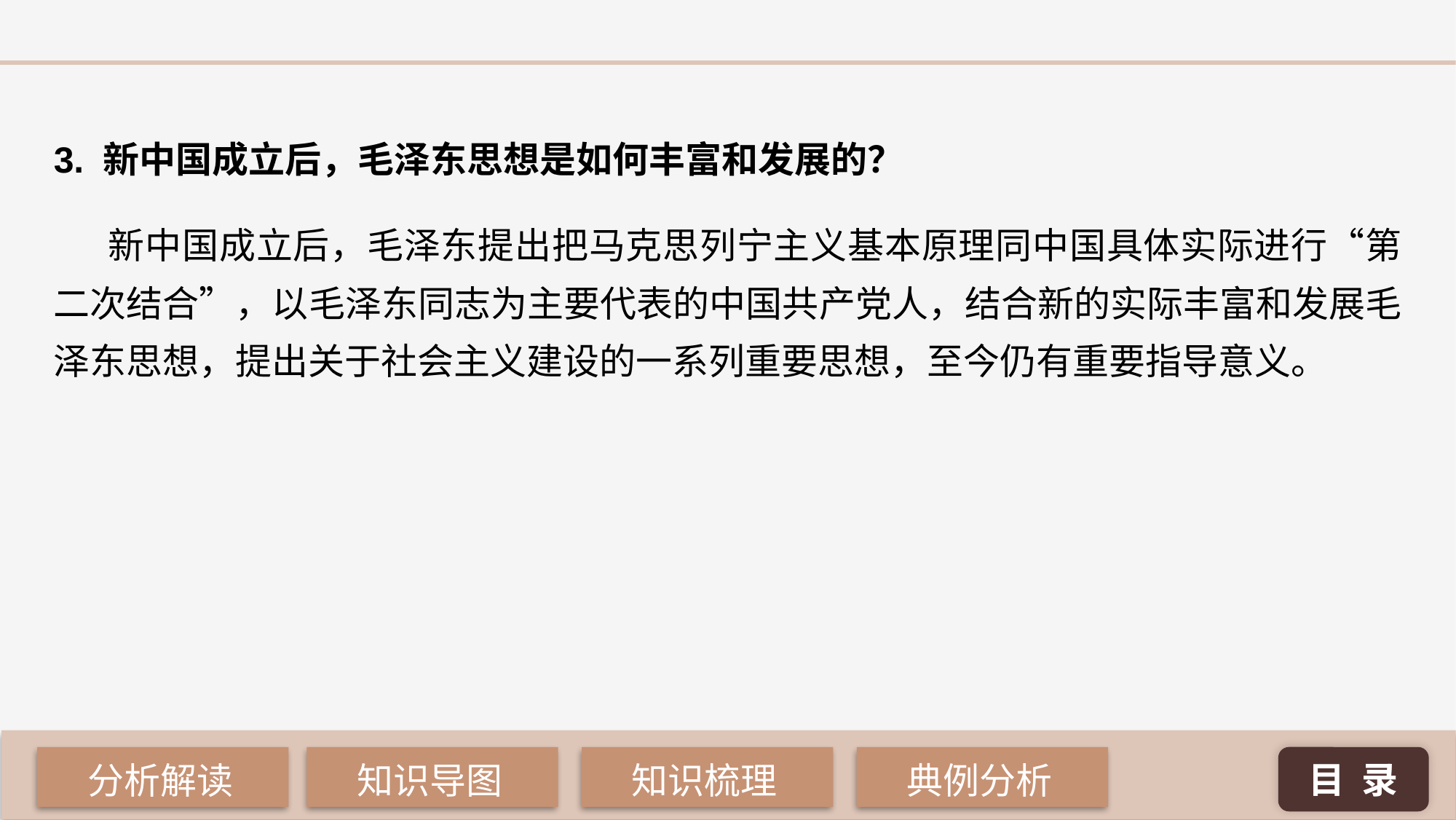

3. 新中国成立后，毛泽东思想是如何丰富和发展的？
新中国成立后，毛泽东提出把马克思列宁主义基本原理同中国具体实际进行“第二次结合”，以毛泽东同志为主要代表的中国共产党人，结合新的实际丰富和发展毛泽东思想，提出关于社会主义建设的一系列重要思想，至今仍有重要指导意义。